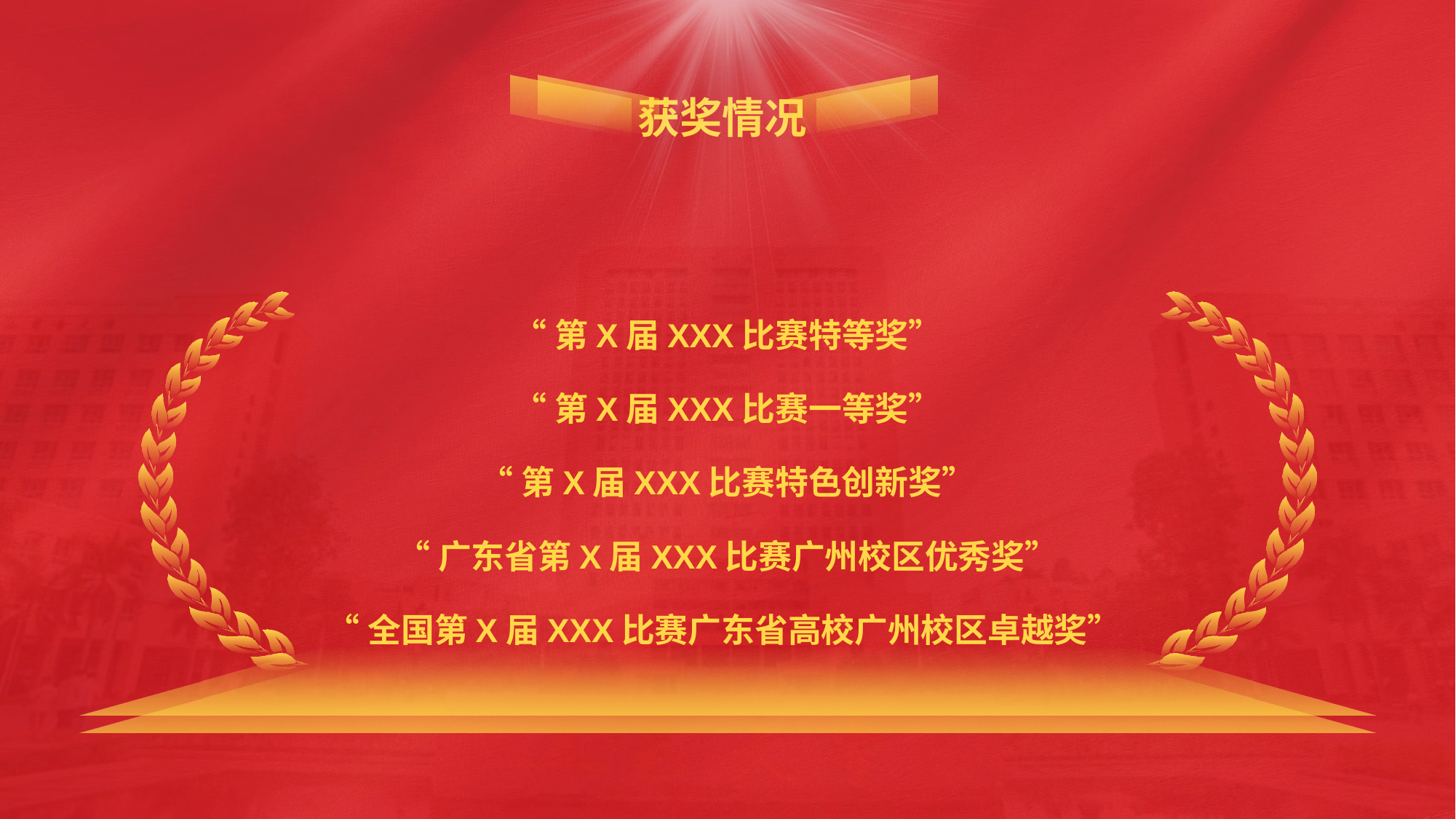

“第X届XXX比赛特等奖”
“第X届XXX比赛一等奖”
“第X届XXX比赛特色创新奖”
“广东省第X届XXX比赛广州校区优秀奖”
“全国第X届XXX比赛广东省高校广州校区卓越奖”